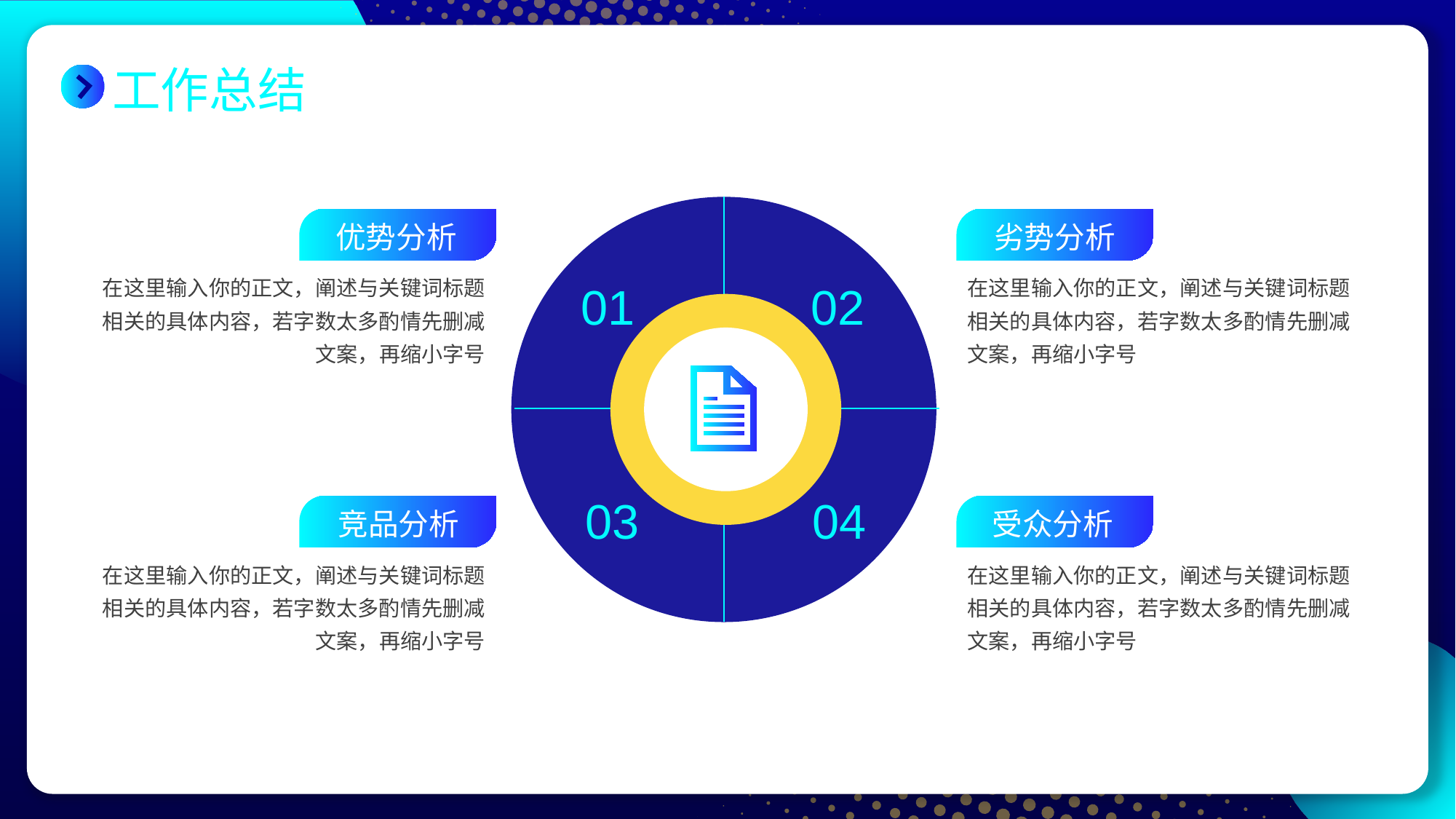

# 工作总结

劣势分析
优势分析
在这里输入你的正文，阐述与关键词标题相关的具体内容，若字数太多酌情先删减文案，再缩小字号
在这里输入你的正文，阐述与关键词标题相关的具体内容，若字数太多酌情先删减文案，再缩小字号
01
02

03
04

受众分析
竞品分析
在这里输入你的正文，阐述与关键词标题相关的具体内容，若字数太多酌情先删减文案，再缩小字号
在这里输入你的正文，阐述与关键词标题相关的具体内容，若字数太多酌情先删减文案，再缩小字号